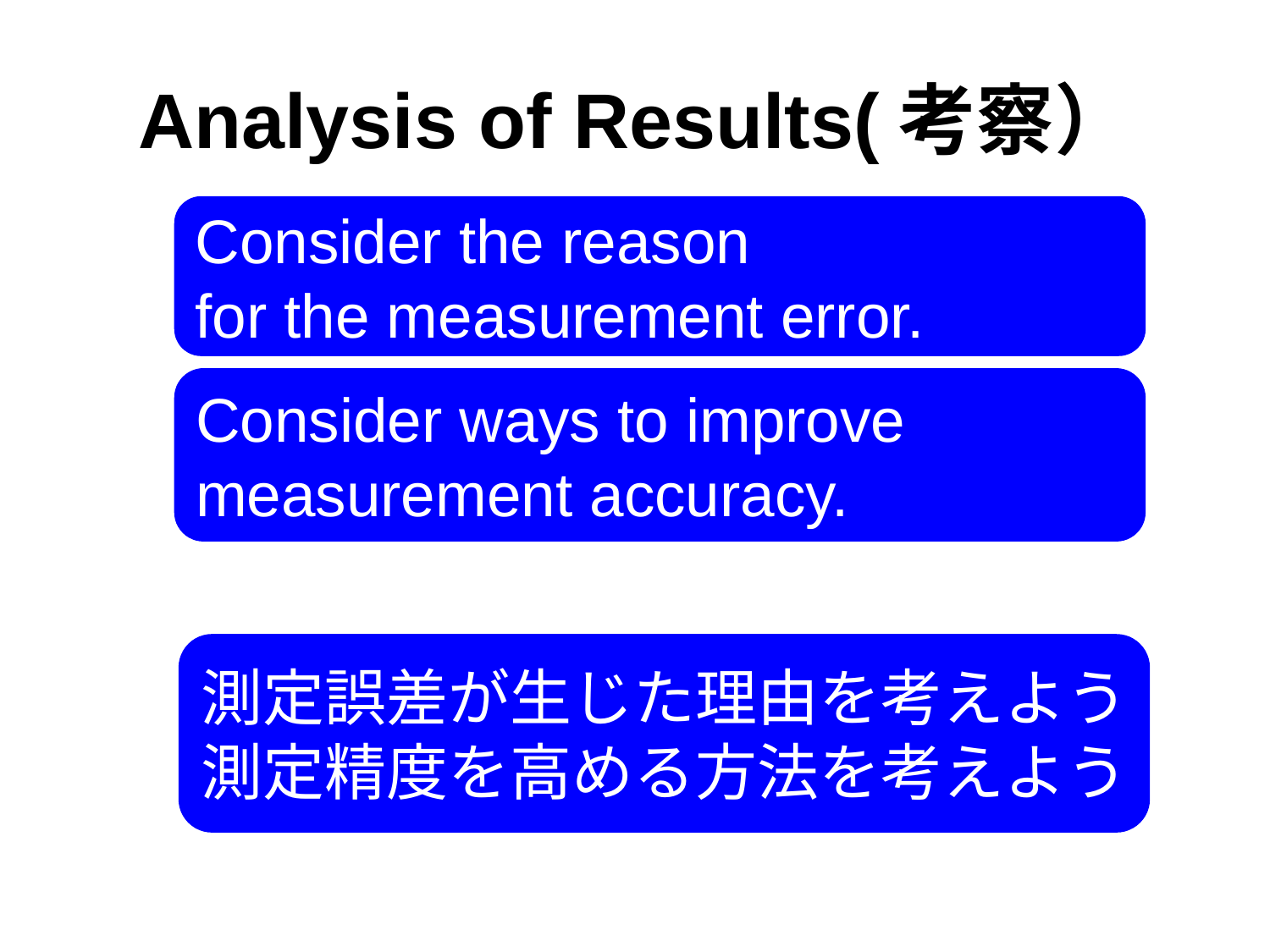

# Analysis of Results(考察）
Consider the reason
for the measurement error.
Consider ways to improve
measurement accuracy.
測定誤差が生じた理由を考えよう
測定精度を高める方法を考えよう